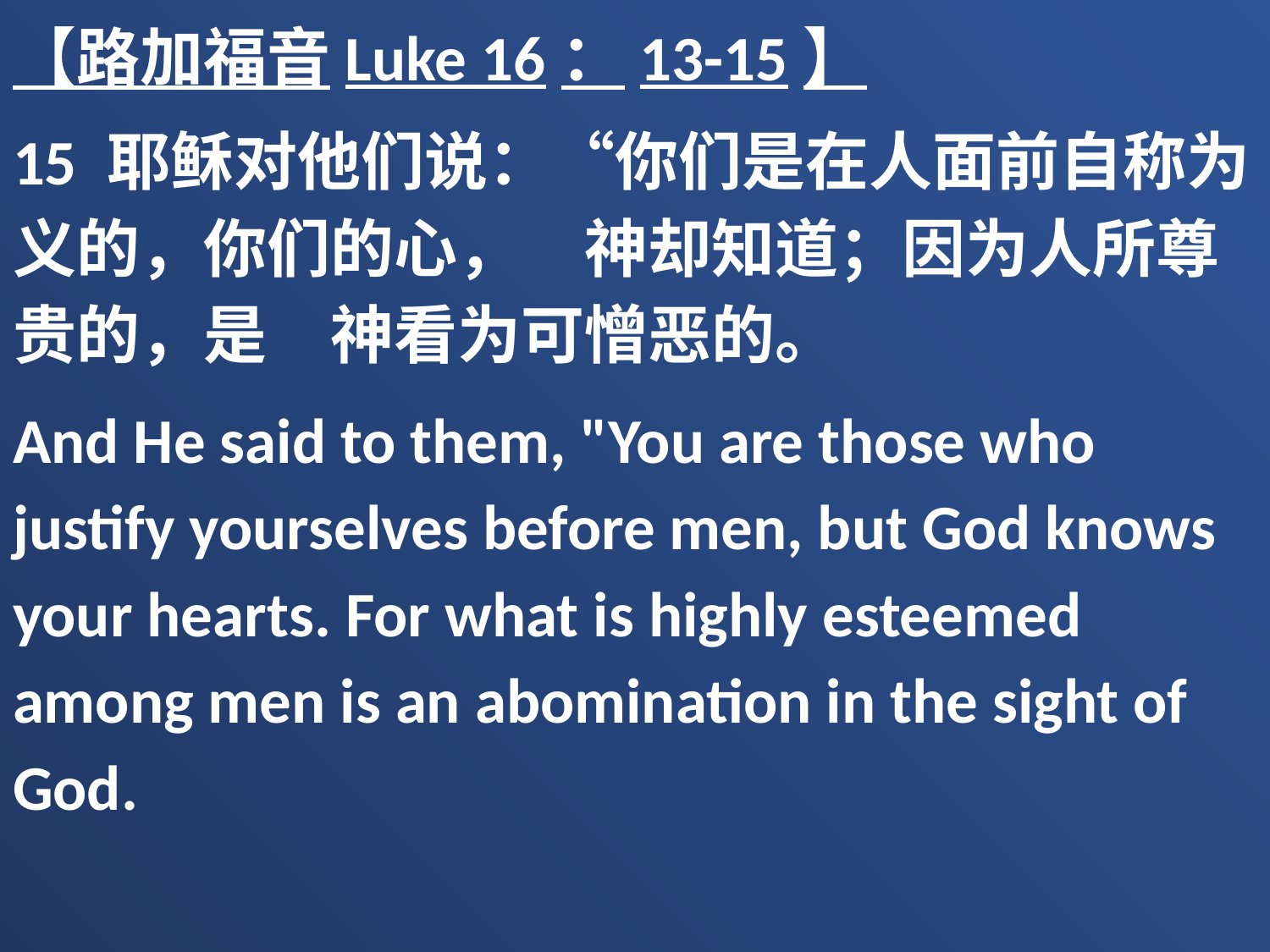

【路加福音Luke 16：13-15】
15 耶稣对他们说：“你们是在人面前自称为义的，你们的心，　神却知道；因为人所尊贵的，是　神看为可憎恶的。
And He said to them, "You are those who justify yourselves before men, but God knows your hearts. For what is highly esteemed among men is an abomination in the sight of God.